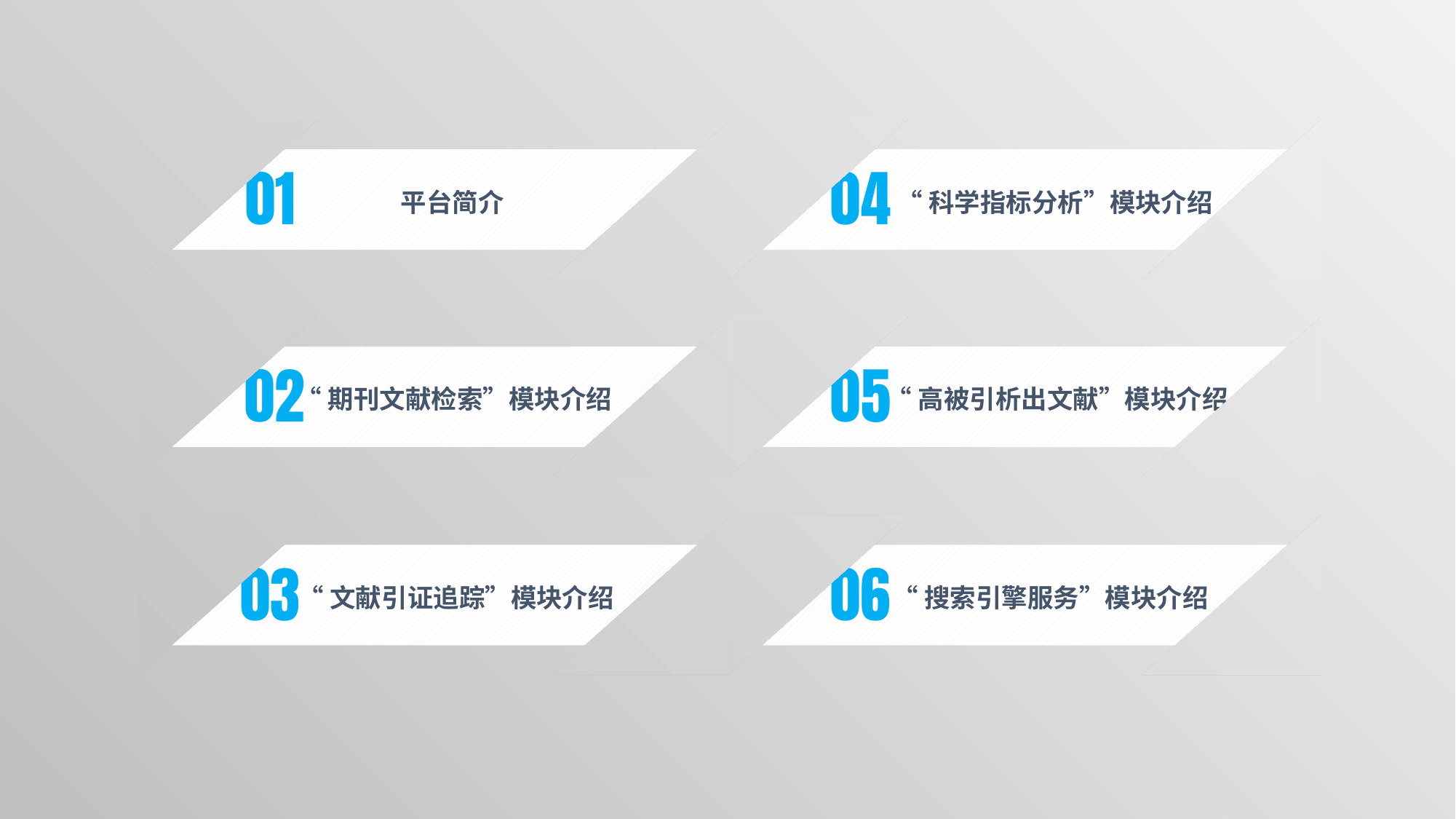

01
平台简介

04
“科学指标分析”模块介绍

02
“期刊文献检索”模块介绍

05
“高被引析出文献”模块介绍

03
“文献引证追踪”模块介绍

06
“搜索引擎服务”模块介绍